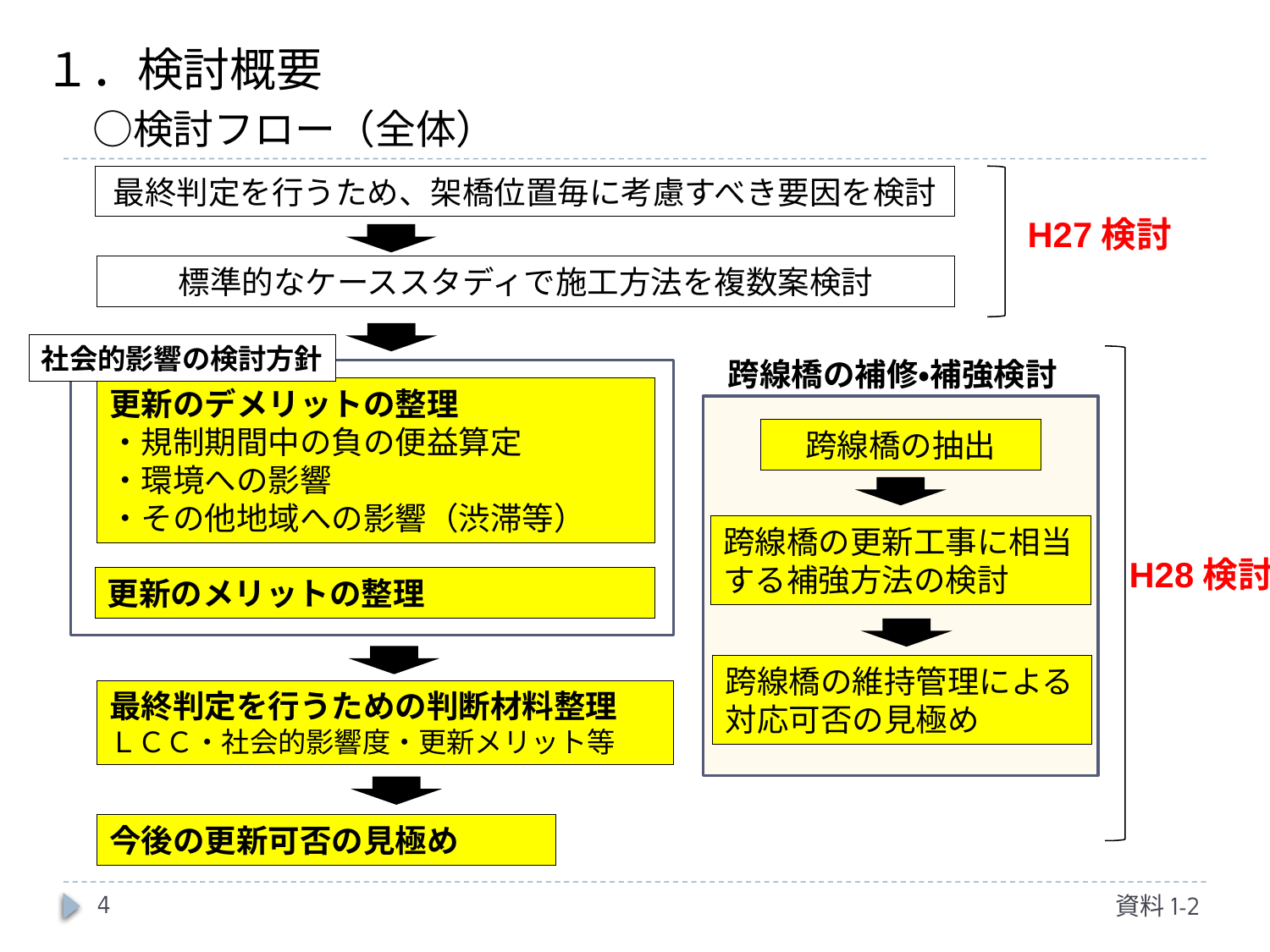

# １．検討概要 　○検討フロー（全体）
最終判定を行うため、架橋位置毎に考慮すべき要因を検討

H27検討

標準的なケーススタディで施工方法を複数案検討

社会的影響の検討方針

跨線橋の補修・補強検討

更新のデメリットの整理
・規制期間中の負の便益算定
・環境への影響
・その他地域への影響（渋滞等）

跨線橋の抽出

跨線橋の更新工事に相当する補強方法の検討
H28検討
更新のメリットの整理

跨線橋の維持管理による対応可否の見極め
最終判定を行うための判断材料整理
ＬＣＣ・社会的影響度・更新メリット等

今後の更新可否の見極め
4
資料1-2